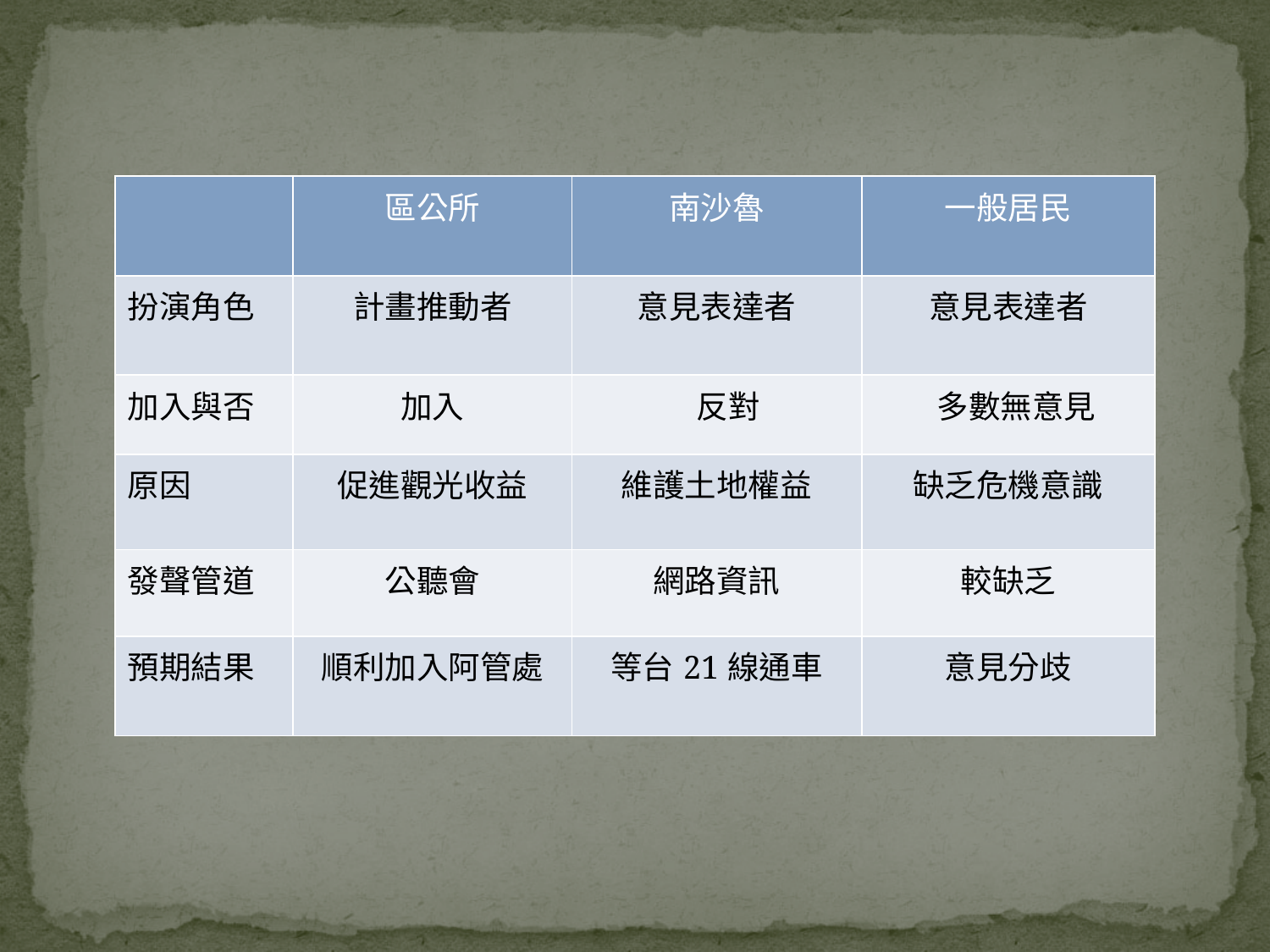

|  | 區公所 | 南沙魯 | 一般居民 |
| --- | --- | --- | --- |
| 扮演角色 | 計畫推動者 | 意見表達者 | 意見表達者 |
| 加入與否 | 加入 | 反對 | 多數無意見 |
| 原因 | 促進觀光收益 | 維護土地權益 | 缺乏危機意識 |
| 發聲管道 | 公聽會 | 網路資訊 | 較缺乏 |
| 預期結果 | 順利加入阿管處 | 等台21線通車 | 意見分歧 |